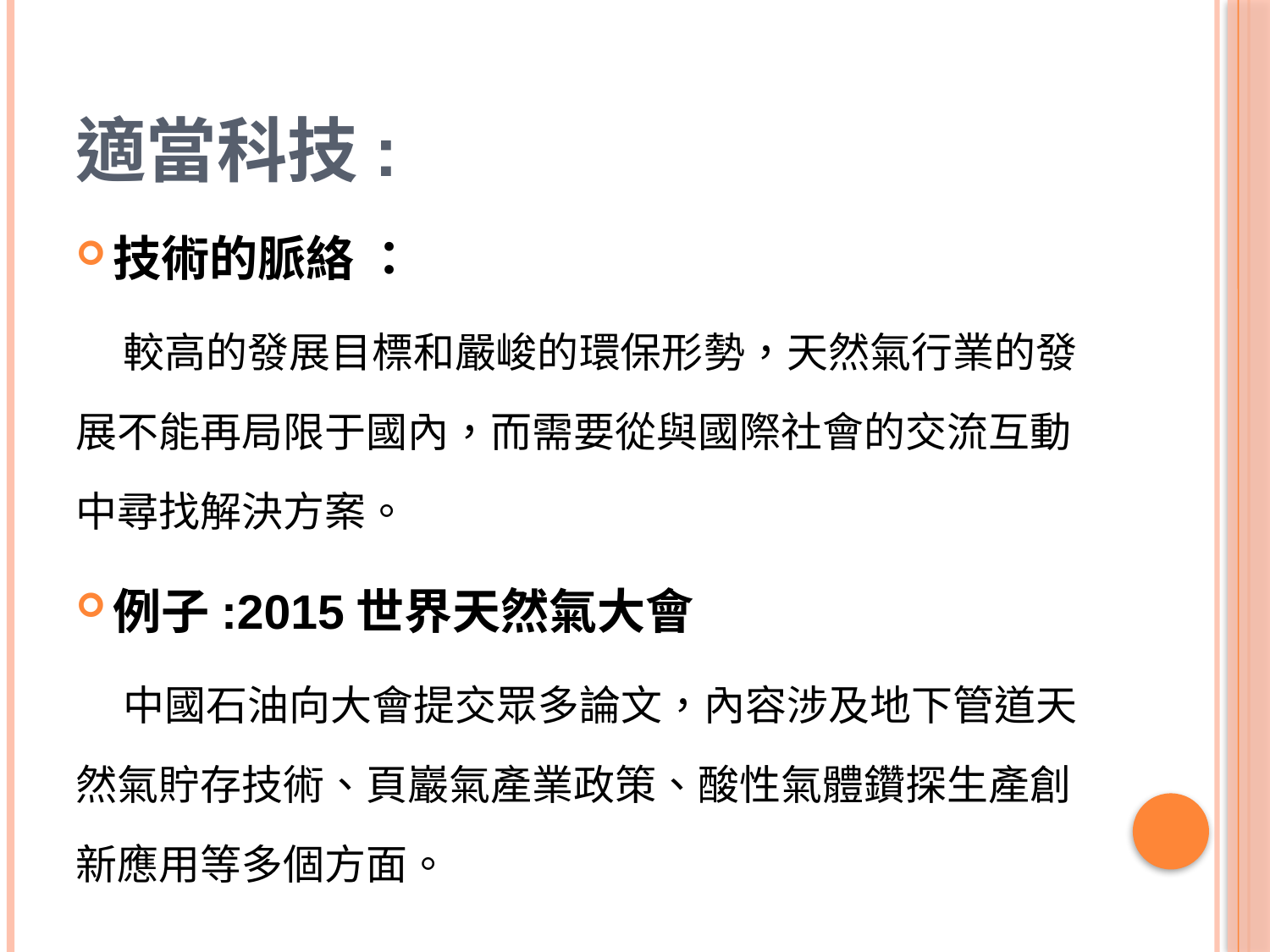

# 適當科技:
技術的脈絡 ：
    較高的發展目標和嚴峻的環保形勢，天然氣行業的發展不能再局限于國內，而需要從與國際社會的交流互動中尋找解決方案。
例子:2015世界天然氣大會
    中國石油向大會提交眾多論文，內容涉及地下管道天然氣貯存技術、頁巖氣產業政策、酸性氣體鑽探生產創新應用等多個方面。